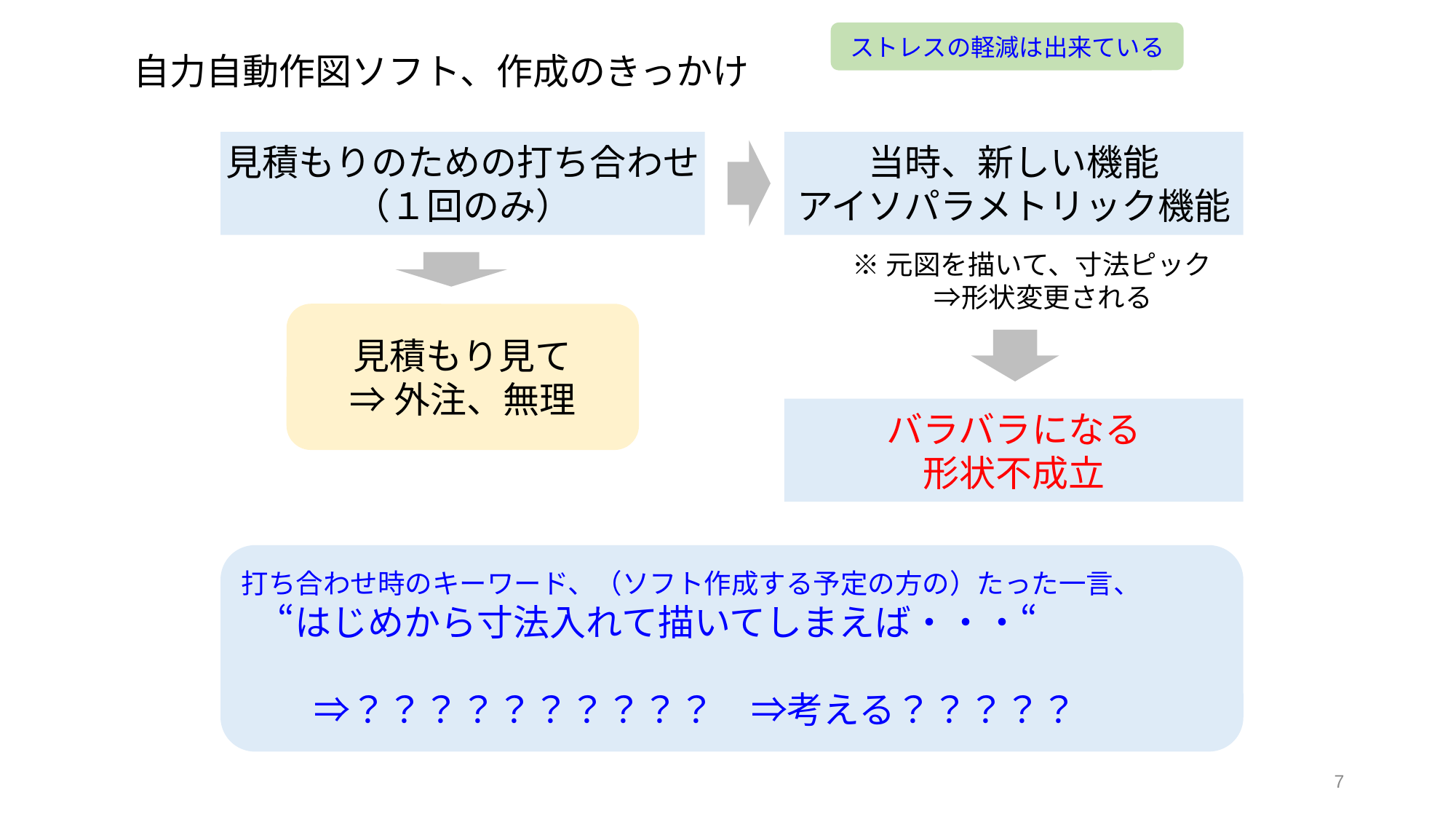

ストレスの軽減は出来ている
自力自動作図ソフト、作成のきっかけ
見積もりのための打ち合わせ
（１回のみ）
当時、新しい機能
アイソパラメトリック機能

※元図を描いて、寸法ピック
　　　⇒形状変更される

見積もり見て
⇒外注、無理

バラバラになる
形状不成立
打ち合わせ時のキーワード、（ソフト作成する予定の方の）たった一言、
　“はじめから寸法入れて描いてしまえば・・・“

　　⇒？？？？？？？？？？　⇒考える？？？？？
7